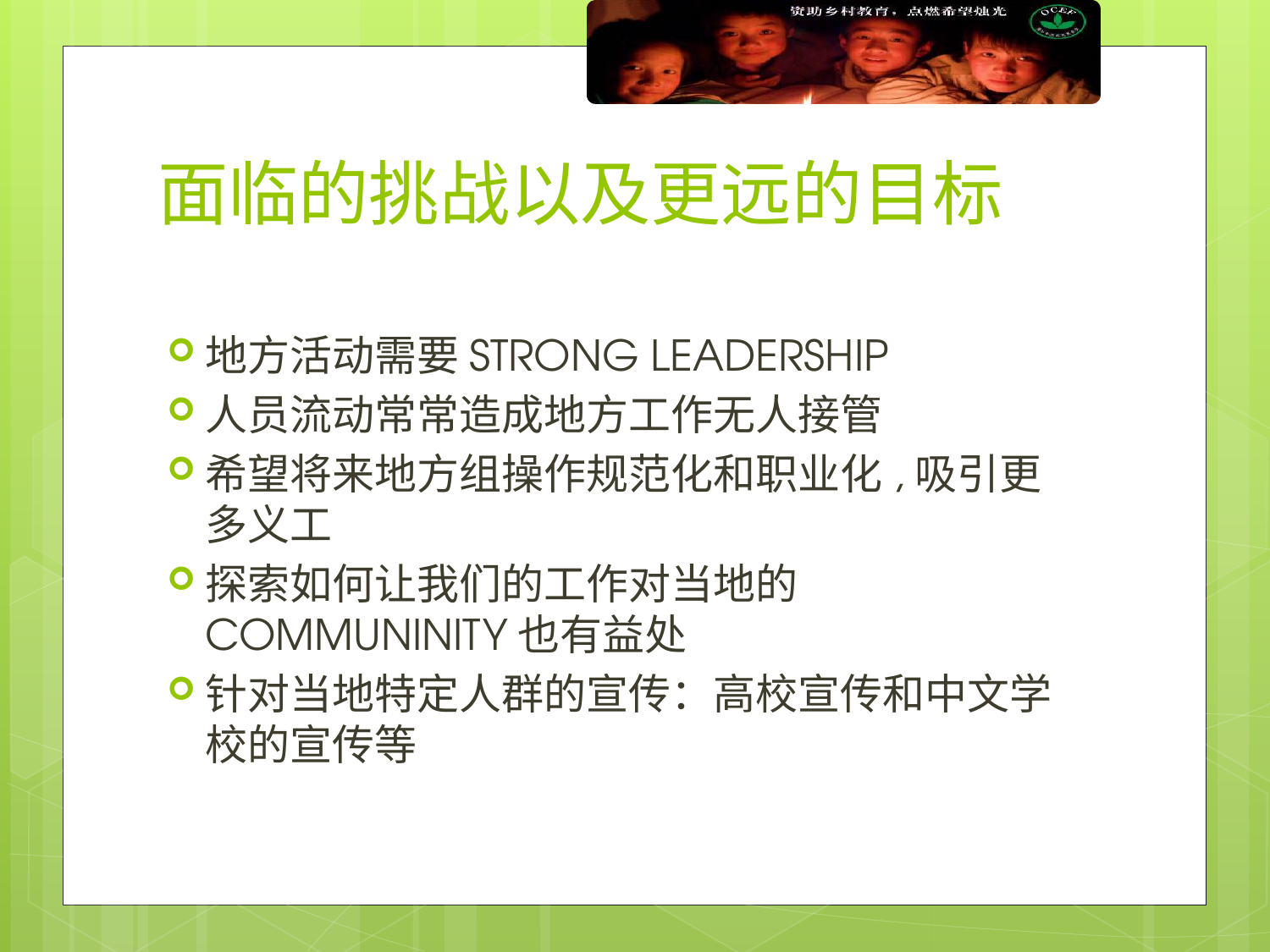

# 面临的挑战以及更远的目标
地方活动需要STRONG LEADERSHIP
人员流动常常造成地方工作无人接管
希望将来地方组操作规范化和职业化,吸引更多义工
探索如何让我们的工作对当地的COMMUNINITY也有益处
针对当地特定人群的宣传：高校宣传和中文学校的宣传等